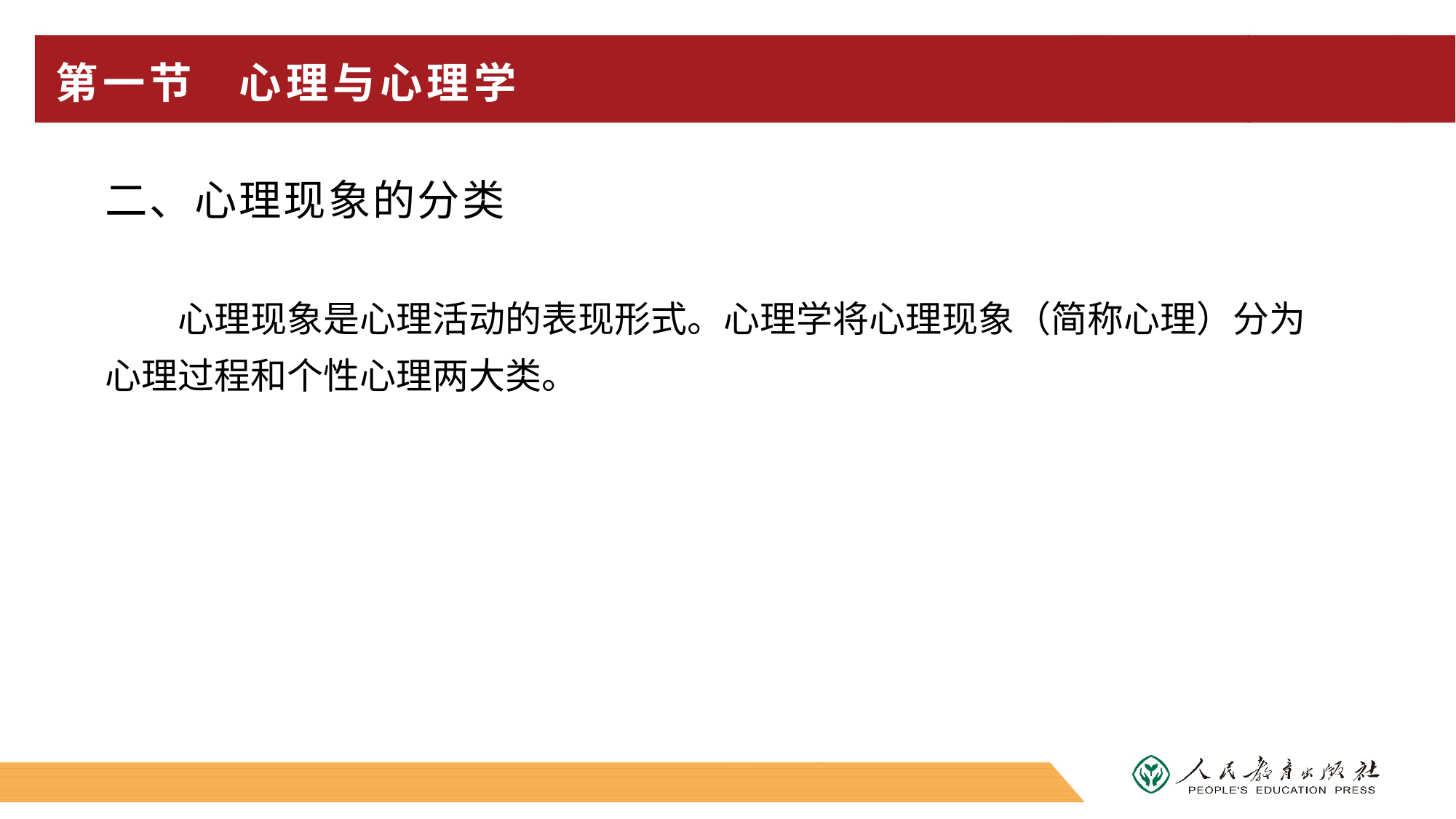

# 第一节   心理与心理学
二、心理现象的分类
心理现象是心理活动的表现形式。心理学将心理现象（简称心理）分为心理过程和个性心理两大类。